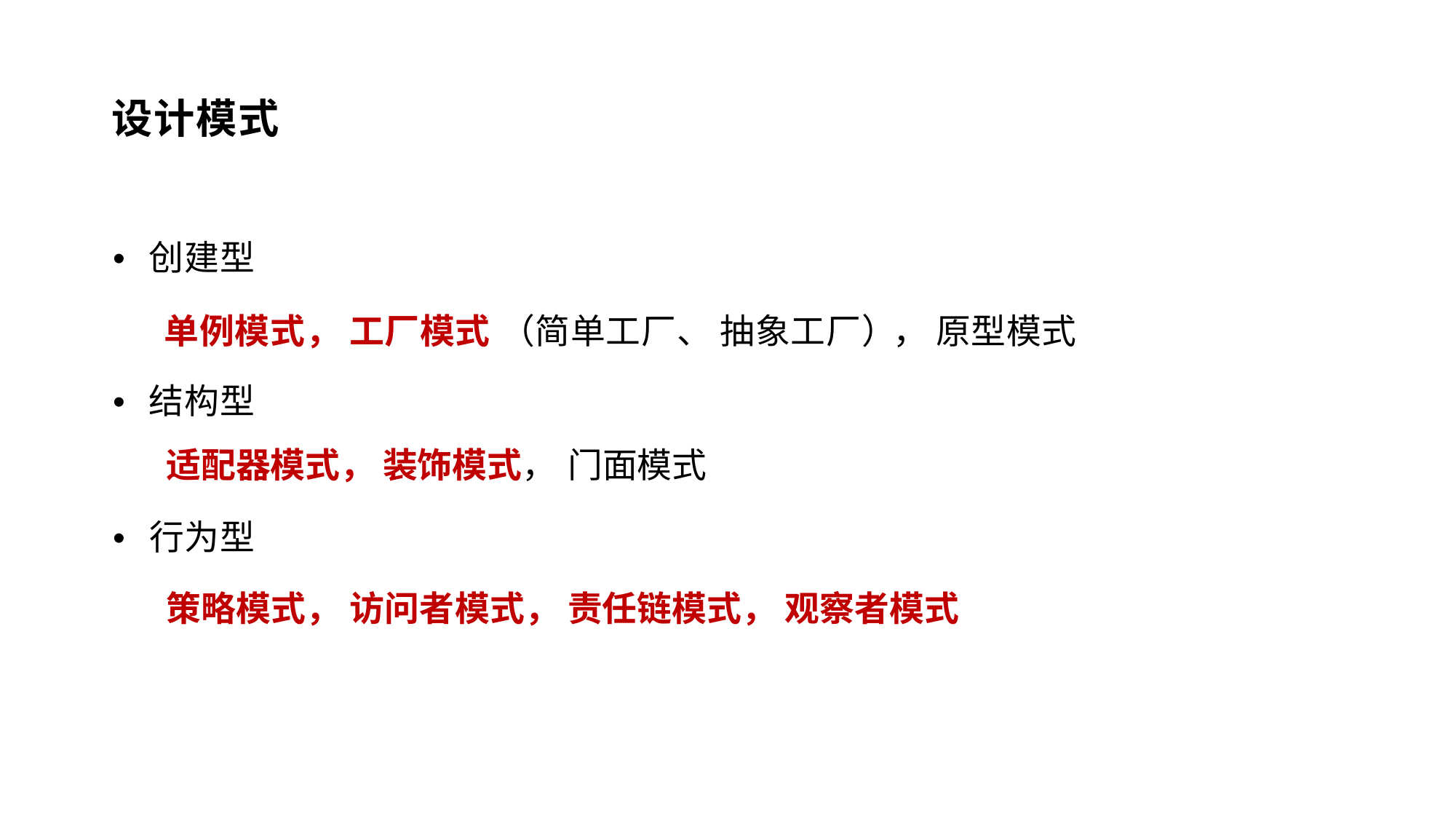

设计模式

• 创建型
单例模式， 工厂模式 （简单工厂、 抽象工厂）， 原型模式

• 结构型
适配器模式， 装饰模式， 门面模式

• 行为型

策略模式， 访问者模式， 责任链模式， 观察者模式